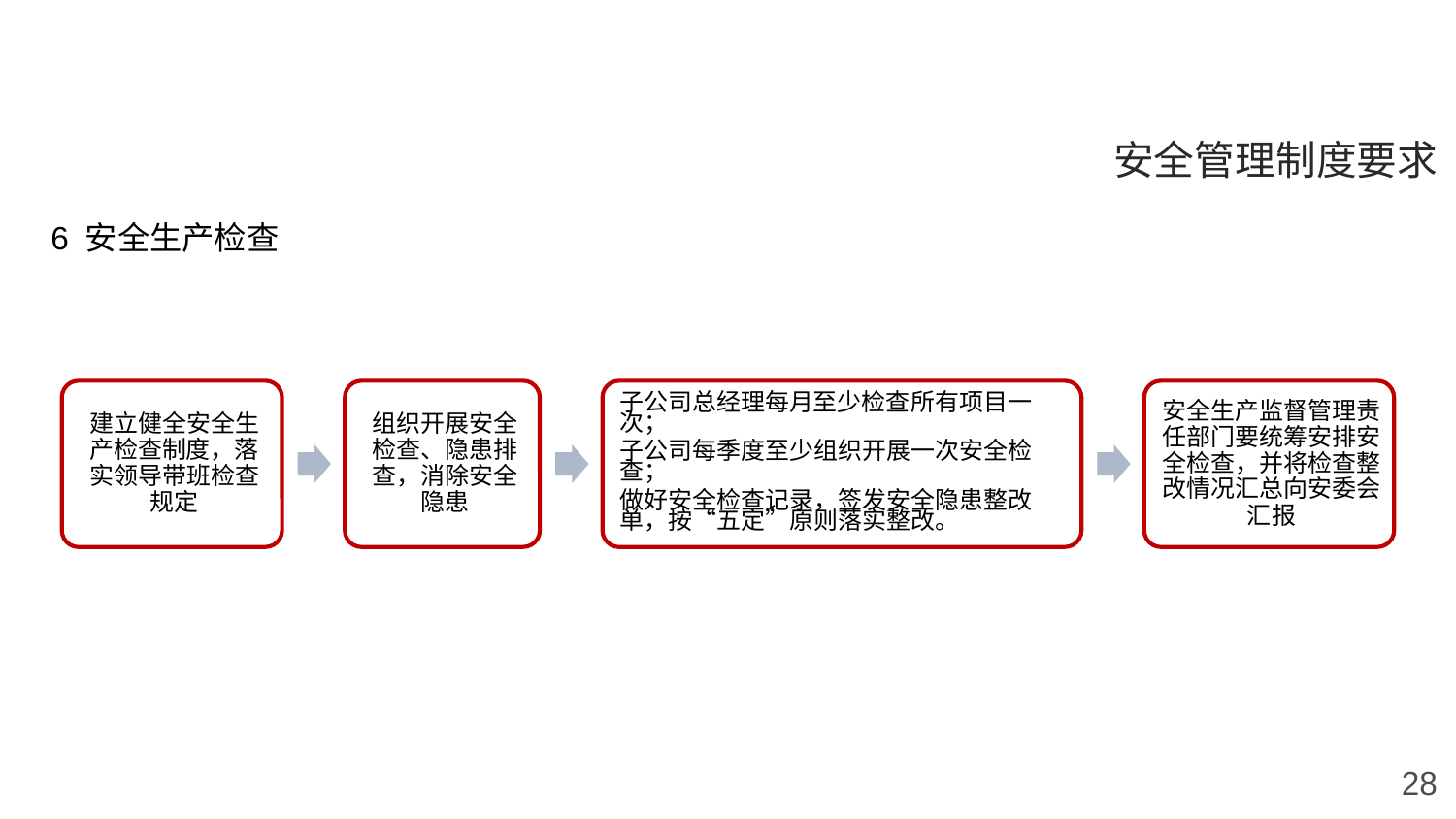

安全管理制度要求
6 安全生产检查
建立健全安全生产检查制度，落实领导带班检查规定

组织开展安全检查、隐患排查，消除安全隐患

子公司总经理每月至少检查所有项目一次；
子公司每季度至少组织开展一次安全检查；
做好安全检查记录，签发安全隐患整改单，按“五定”原则落实整改。

安全生产监督管理责任部门要统筹安排安全检查，并将检查整改情况汇总向安委会汇报